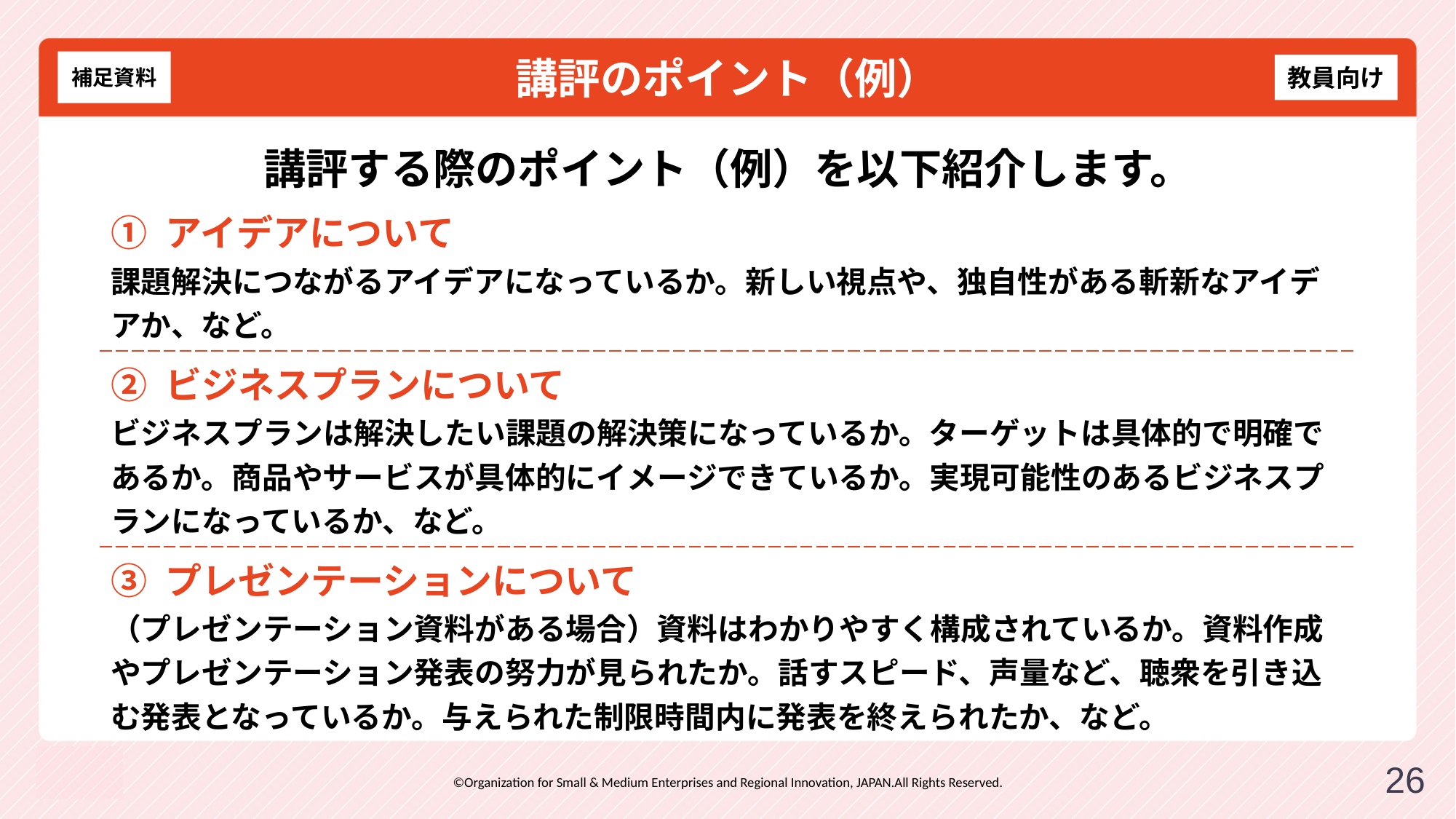

# 講評のポイント（例）
補足資料
教員向け
講評する際のポイント（例）を以下紹介します。
| ① アイデアについて 課題解決につながるアイデアになっているか。新しい視点や、独自性がある斬新なアイデアか、など。 |
| --- |
| ② ビジネスプランについて ビジネスプランは解決したい課題の解決策になっているか。ターゲットは具体的で明確であるか。商品やサービスが具体的にイメージできているか。実現可能性のあるビジネスプランになっているか、など。 |
| ③ プレゼンテーションについて （プレゼンテーション資料がある場合）資料はわかりやすく構成されているか。資料作成やプレゼンテーション発表の努力が見られたか。話すスピード、声量など、聴衆を引き込む発表となっているか。与えられた制限時間内に発表を終えられたか、など。 |